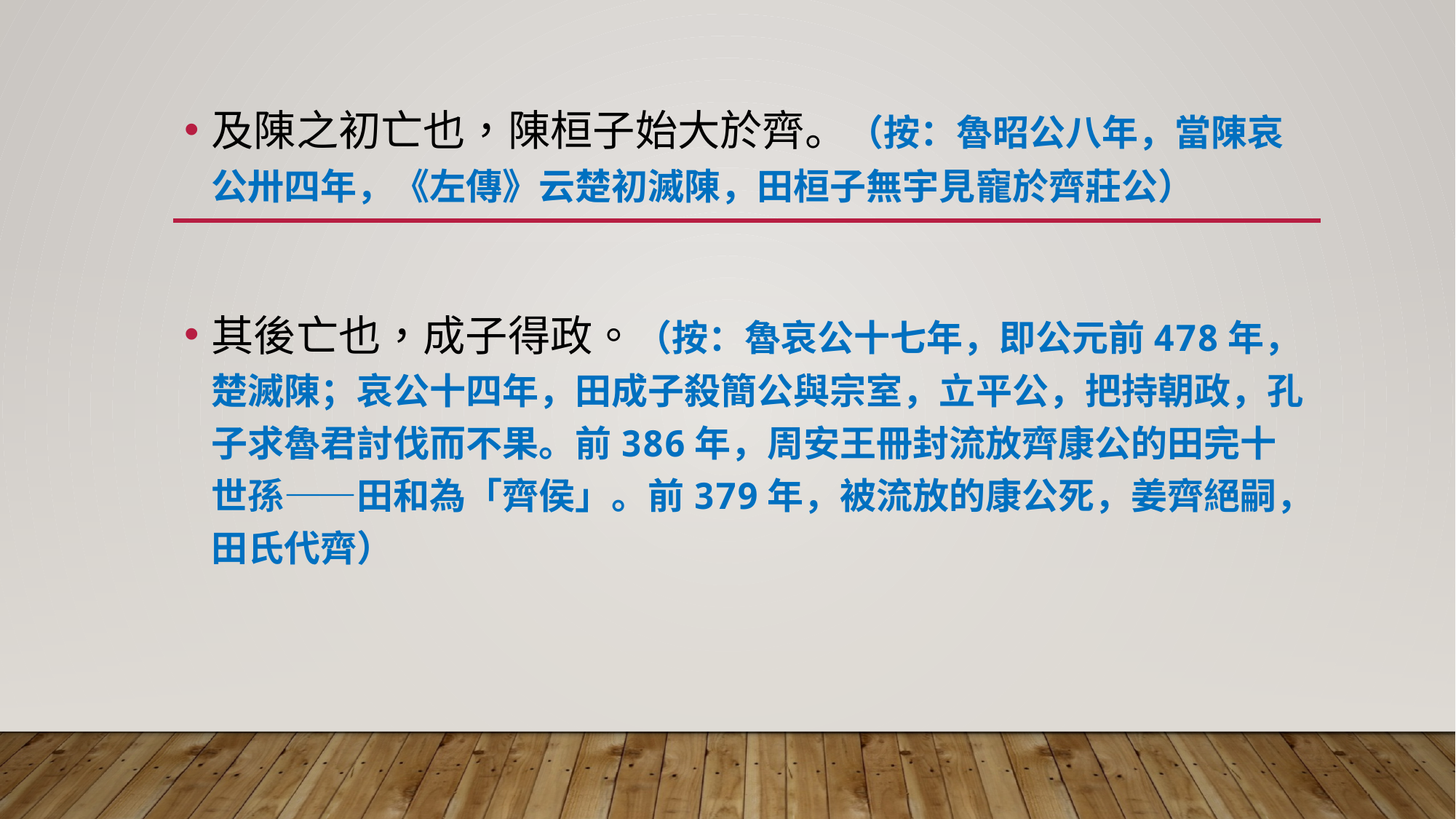

及陳之初亡也，陳桓子始大於齊。（按：魯昭公八年，當陳哀公卅四年，《左傳》云楚初滅陳，田桓子無宇見寵於齊莊公）

其後亡也，成子得政。（按：魯哀公十七年，即公元前478年，楚滅陳；哀公十四年，田成子殺簡公與宗室，立平公，把持朝政，孔子求魯君討伐而不果。前386年，周安王冊封流放齊康公的田完十世孫——田和為「齊侯」。前379年，被流放的康公死，姜齊絕嗣，田氏代齊）

#